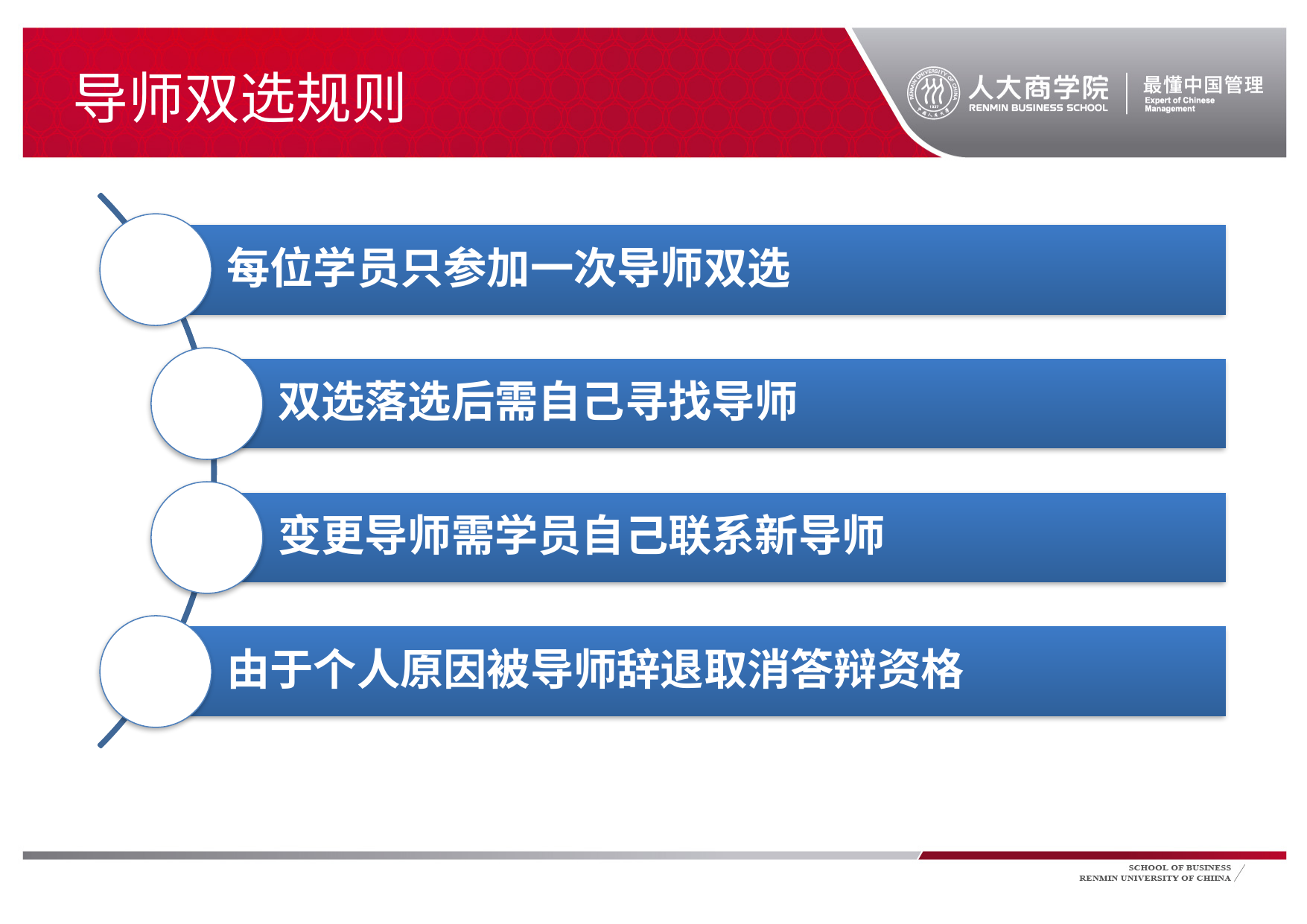

# 导师双选规则
每位学员只参加一次导师双选
双选落选后需自己寻找导师
变更导师需学员自己联系新导师
由于个人原因被导师辞退取消答辩资格